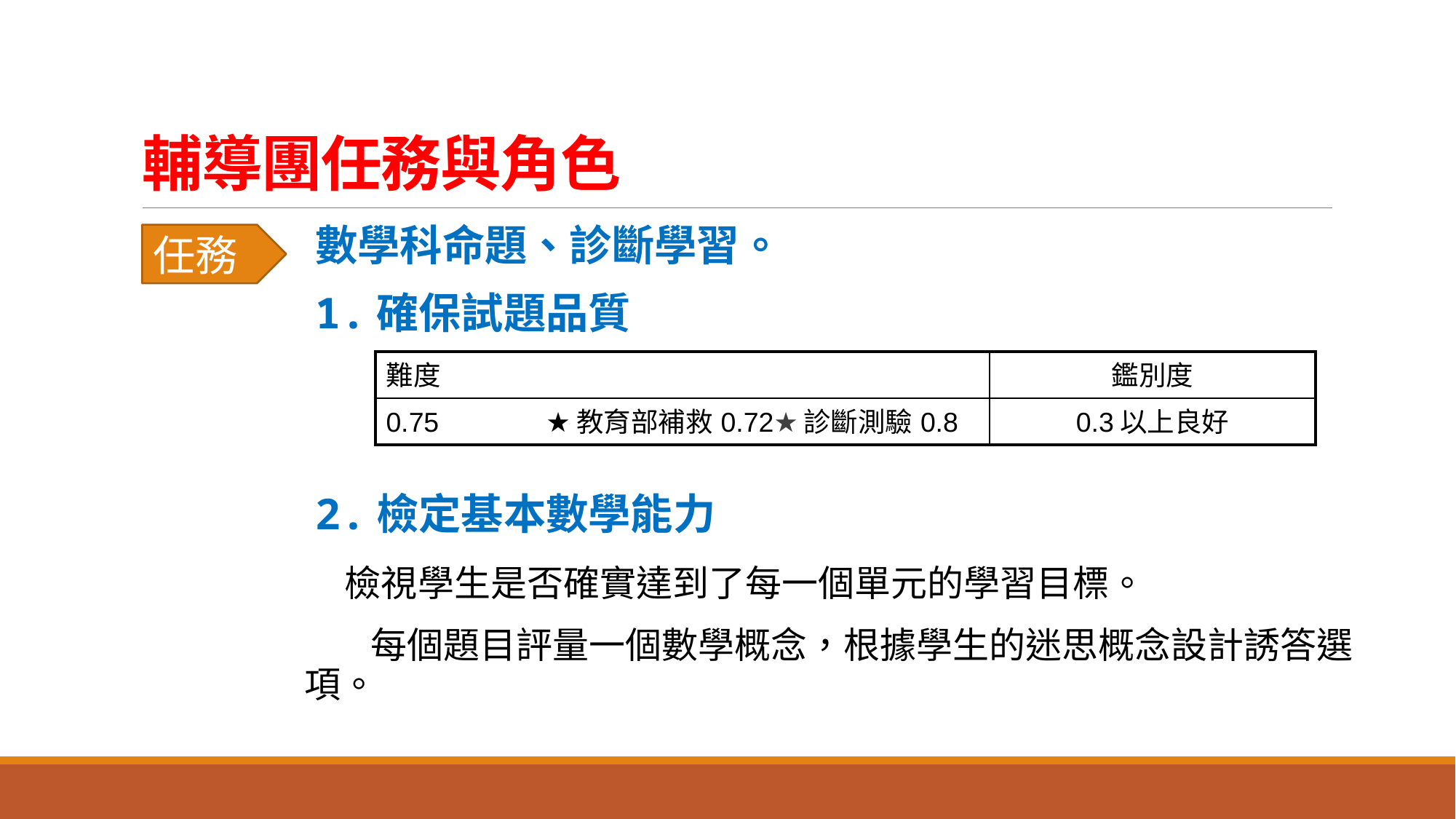

# 輔導團任務與角色
數學科命題、診斷學習。
1.確保試題品質

2.檢定基本數學能力
  檢視學生是否確實達到了每一個單元的學習目標。
       每個題目評量一個數學概念，根據學生的迷思概念設計誘答選項。

任務
| 難度 | 鑑別度 |
| --- | --- |
| 0.75 ★教育部補救0.72★診斷測驗0.8 | 0.3以上良好 |